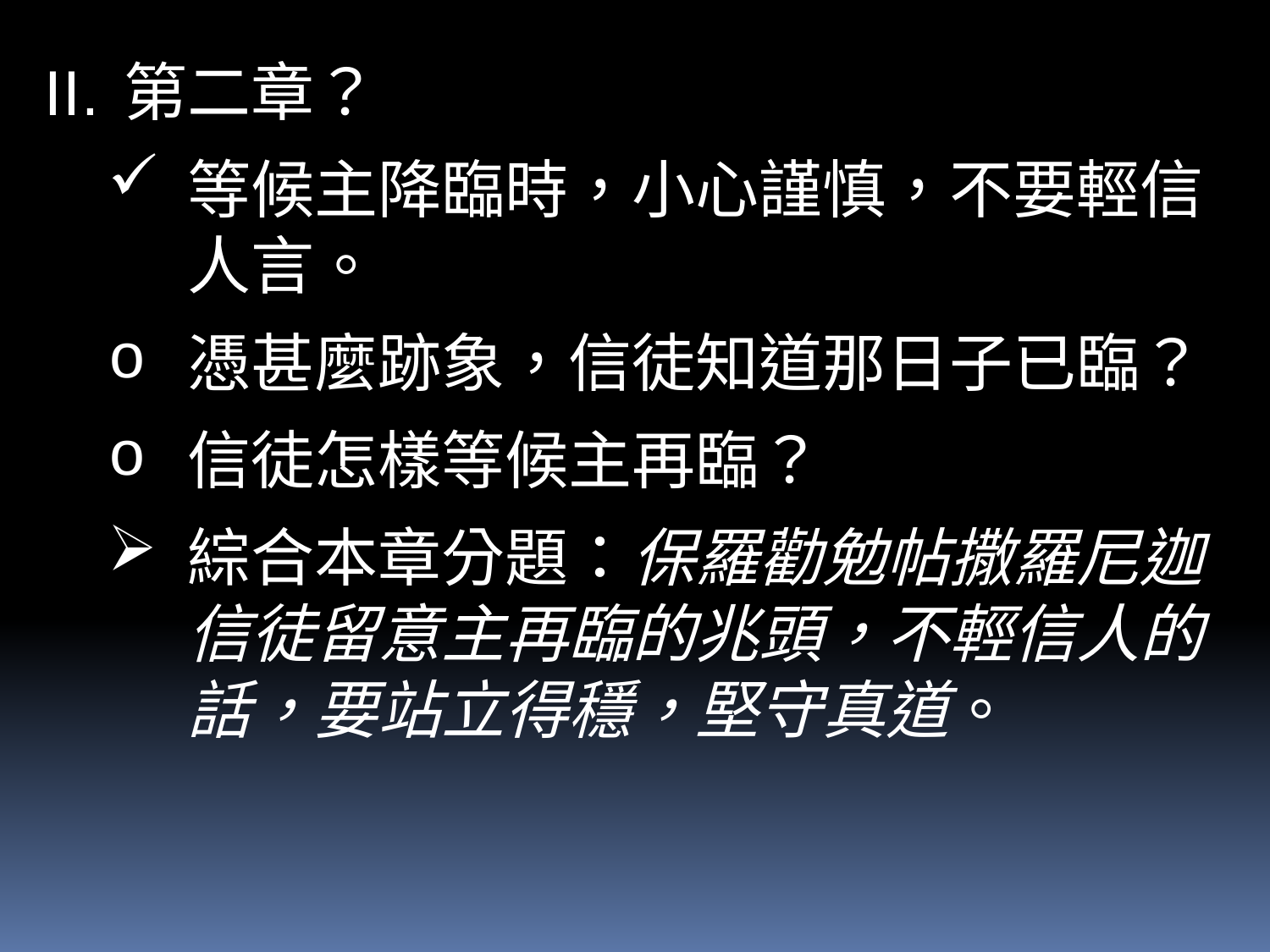

第二章？
等候主降臨時，小心謹慎，不要輕信人言。
憑甚麼跡象，信徒知道那日子已臨？
信徒怎樣等候主再臨？
綜合本章分題：保羅勸勉帖撒羅尼迦信徒留意主再臨的兆頭，不輕信人的話，要站立得穩，堅守真道。